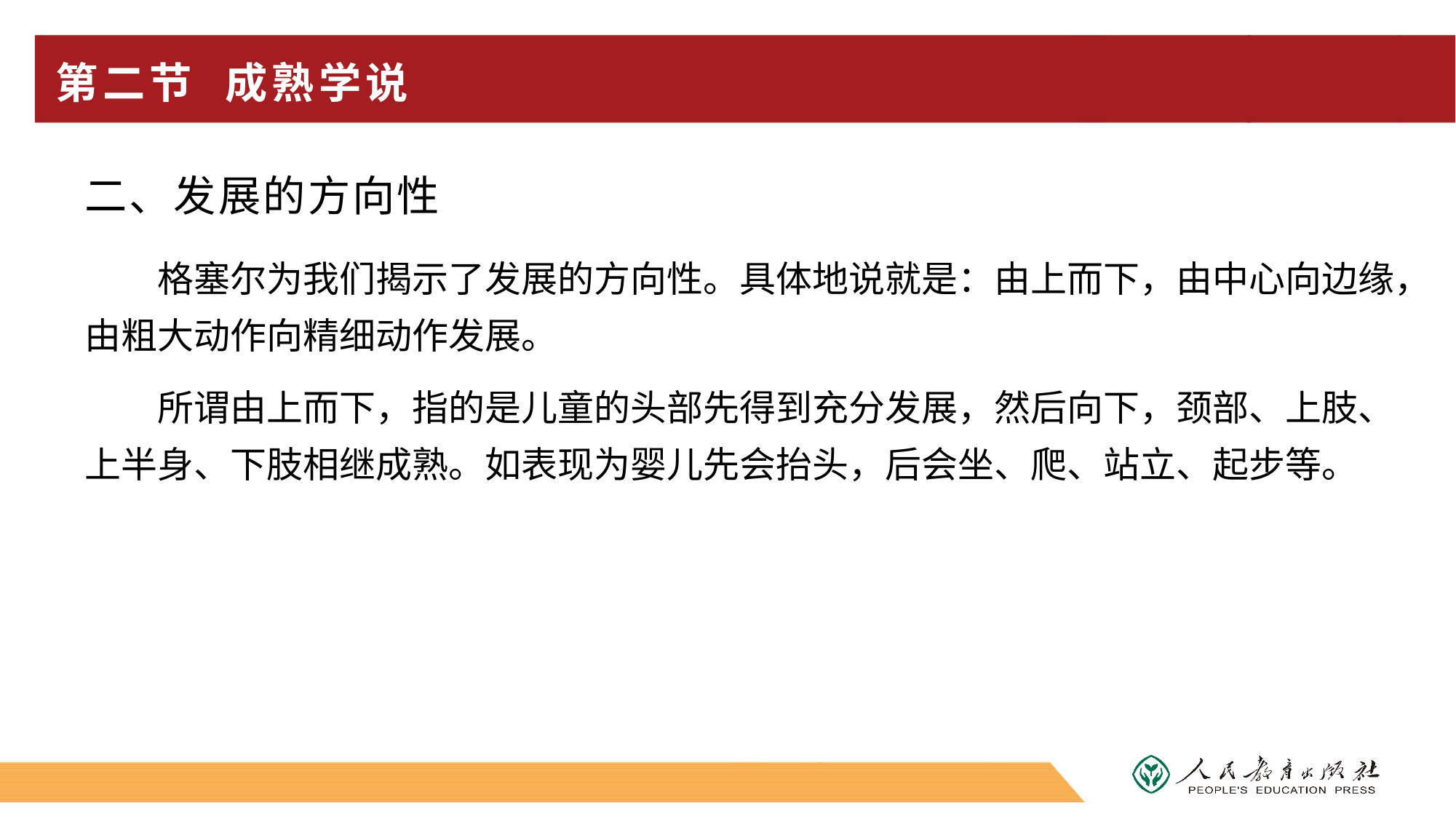

# 第二节  成熟学说
二、发展的方向性
格塞尔为我们揭示了发展的方向性。具体地说就是：由上而下，由中心向边缘，由粗大动作向精细动作发展。
所谓由上而下，指的是儿童的头部先得到充分发展，然后向下，颈部、上肢、上半身、下肢相继成熟。如表现为婴儿先会抬头，后会坐、爬、站立、起步等。